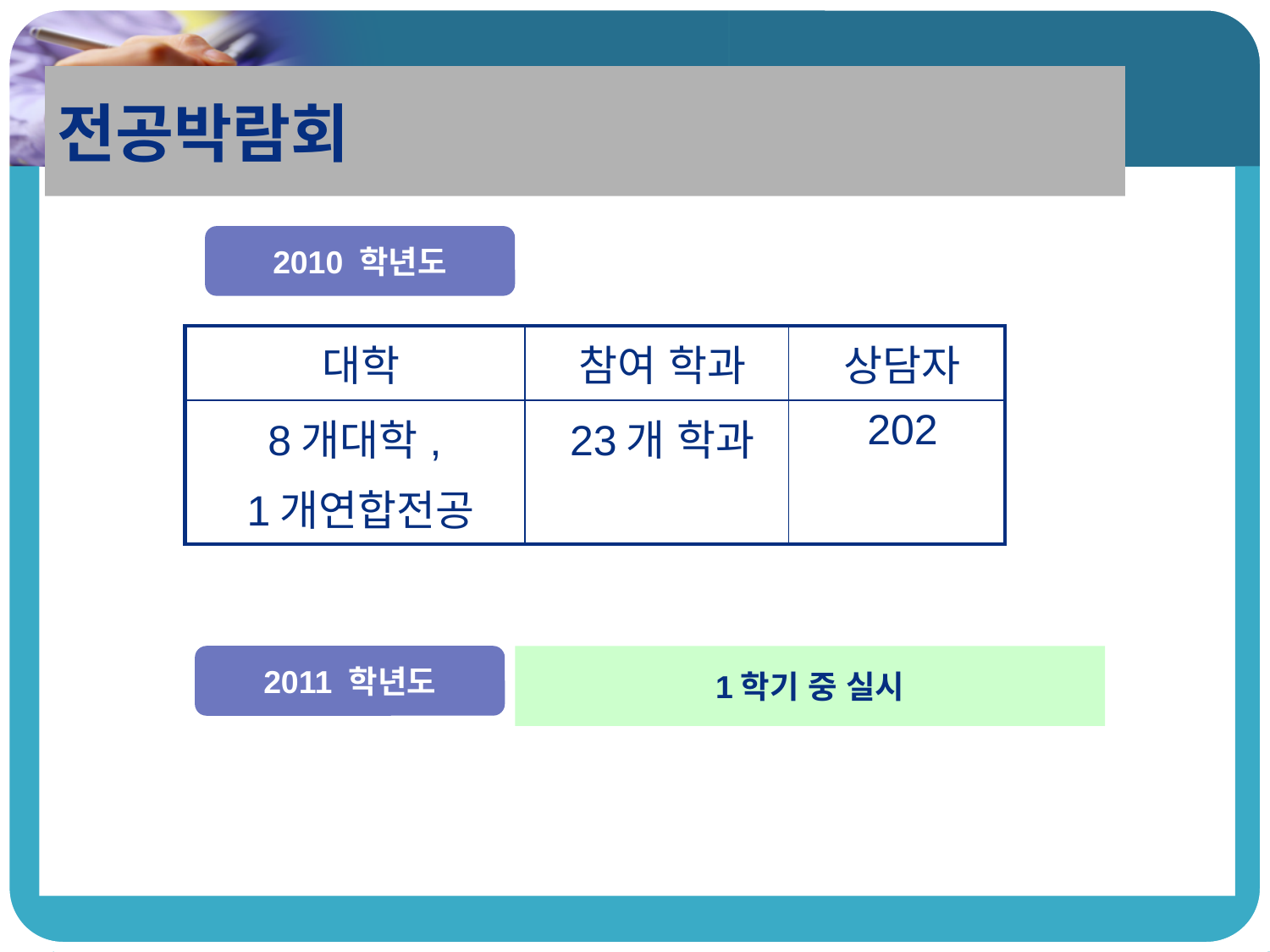

전공박람회
2010 학년도
| 대학 | 참여 학과 | 상담자 |
| --- | --- | --- |
| 8개대학, 1개연합전공 | 23개 학과 | 202 |
2011 학년도
1학기 중 실시